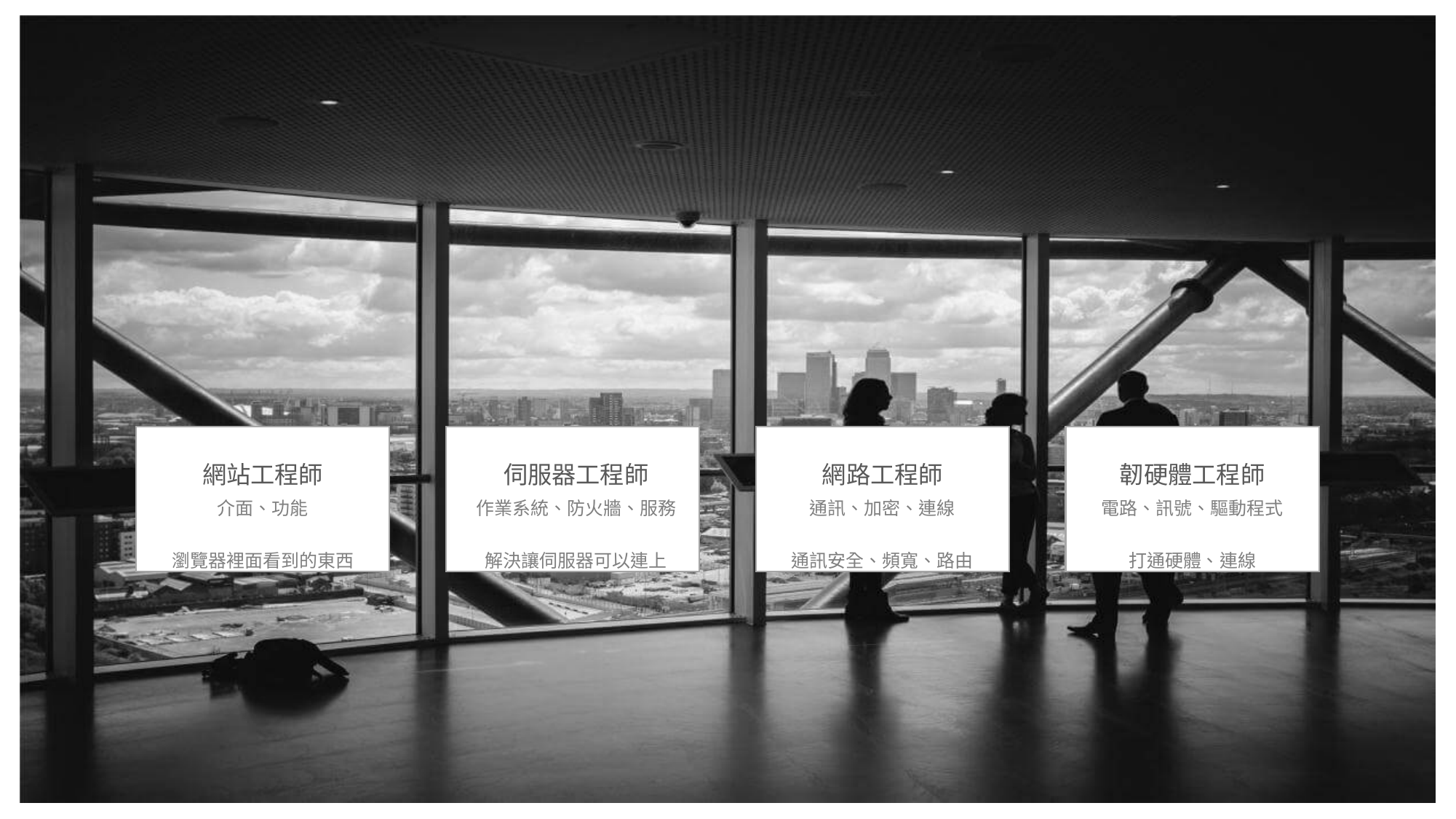

網站工程師
伺服器工程師
網路工程師
韌硬體工程師
介面、功能

瀏覽器裡面看到的東西
作業系統、防火牆、服務

解決讓伺服器可以連上
通訊、加密、連線

通訊安全、頻寬、路由
電路、訊號、驅動程式

打通硬體、連線